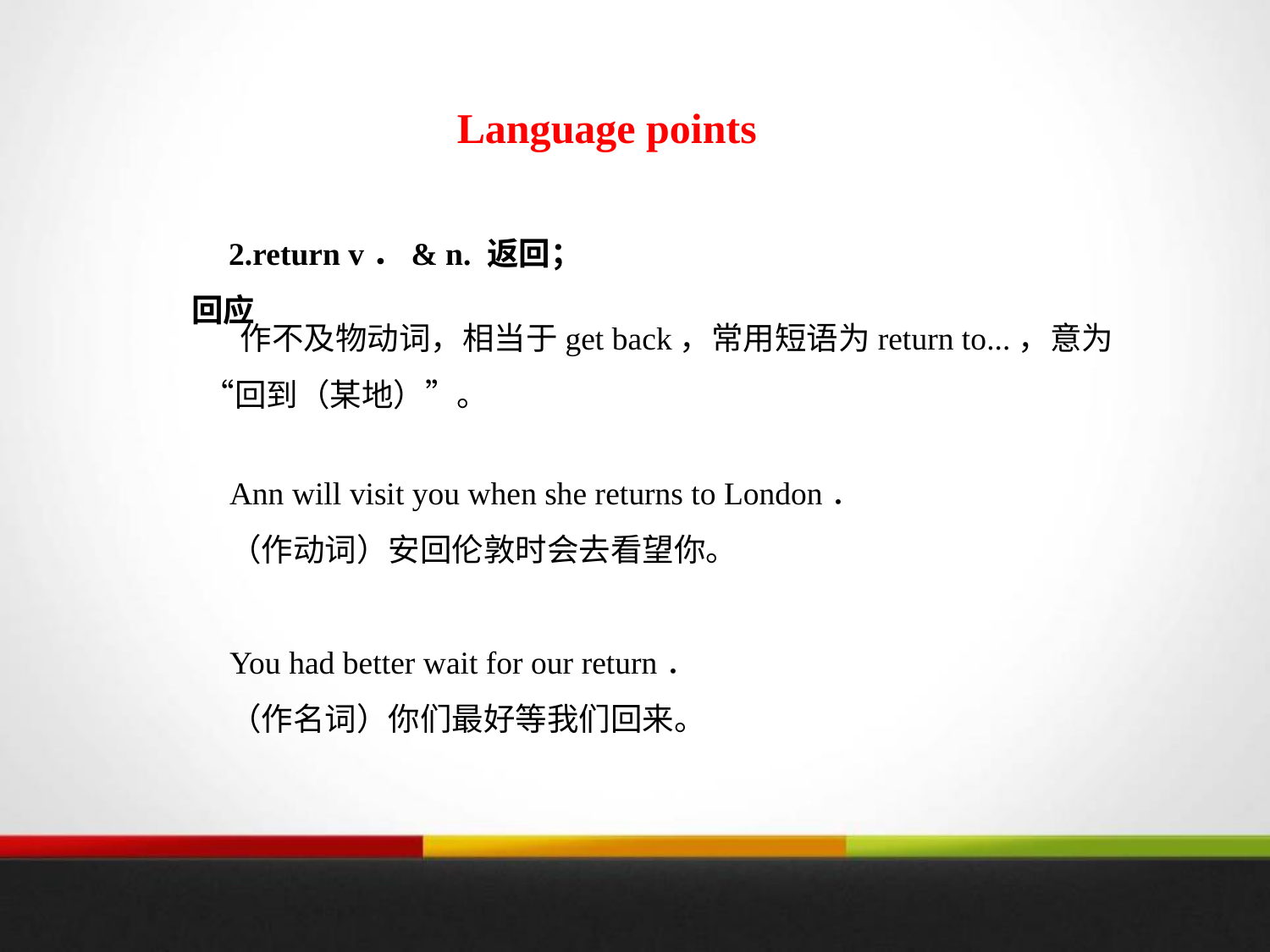

Language points
2.return v．& n. 返回；回应
作不及物动词，相当于get back，常用短语为return to...，意为“回到（某地）”。
Ann will visit you when she returns to London．
（作动词）安回伦敦时会去看望你。
You had better wait for our return．
（作名词）你们最好等我们回来。